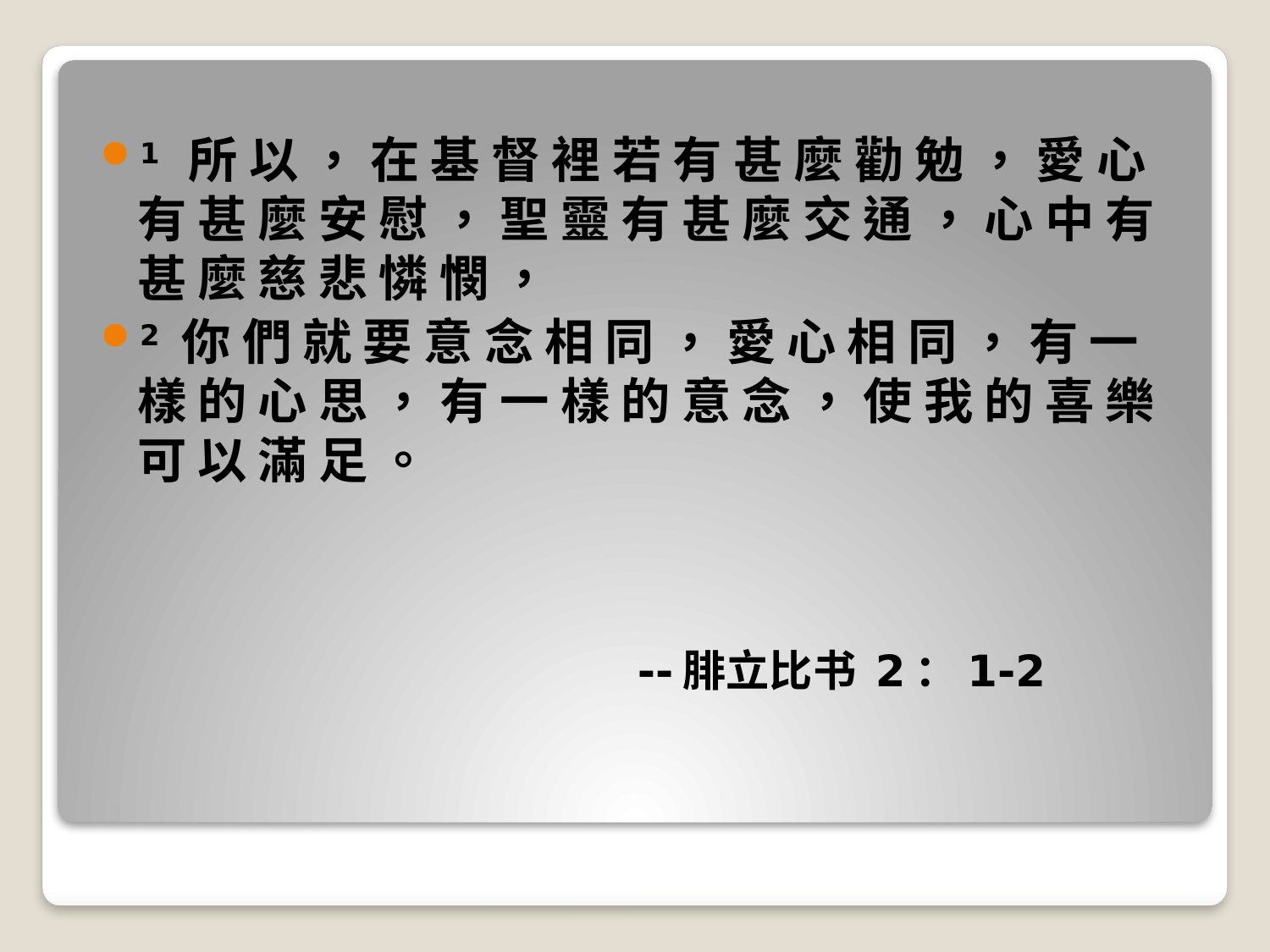

1 所 以 ， 在 基 督 裡 若 有 甚 麼 勸 勉 ， 愛 心 有 甚 麼 安 慰 ， 聖 靈 有 甚 麼 交 通 ， 心 中 有 甚 麼 慈 悲 憐 憫 ，
2 你 們 就 要 意 念 相 同 ， 愛 心 相 同 ， 有 一 樣 的 心 思 ， 有 一 樣 的 意 念 ， 使 我 的 喜 樂 可 以 滿 足 。

# --腓立比书 2：1-2